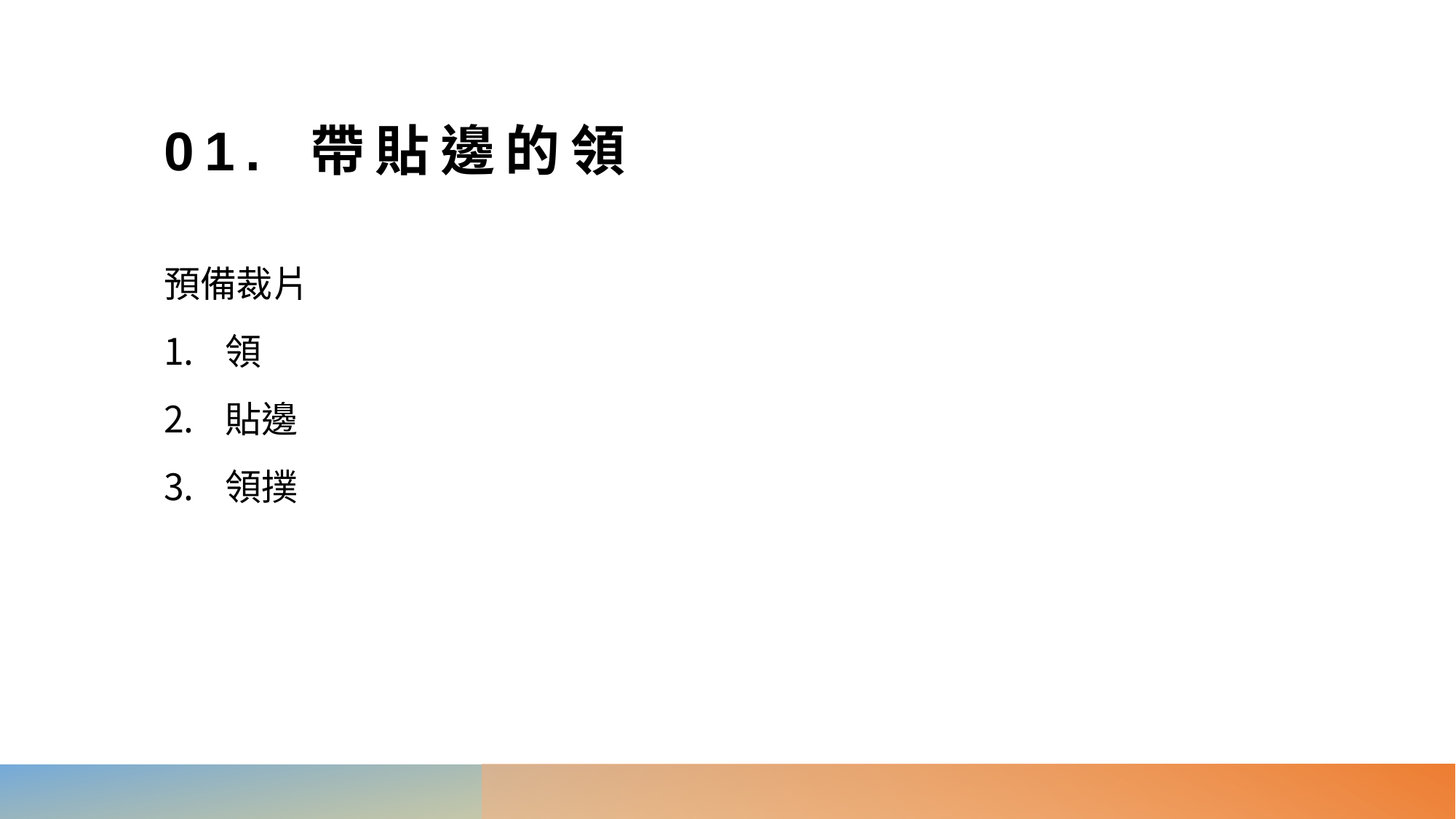

# 01. 帶貼邊的領
預備裁片
領
貼邊
領撲